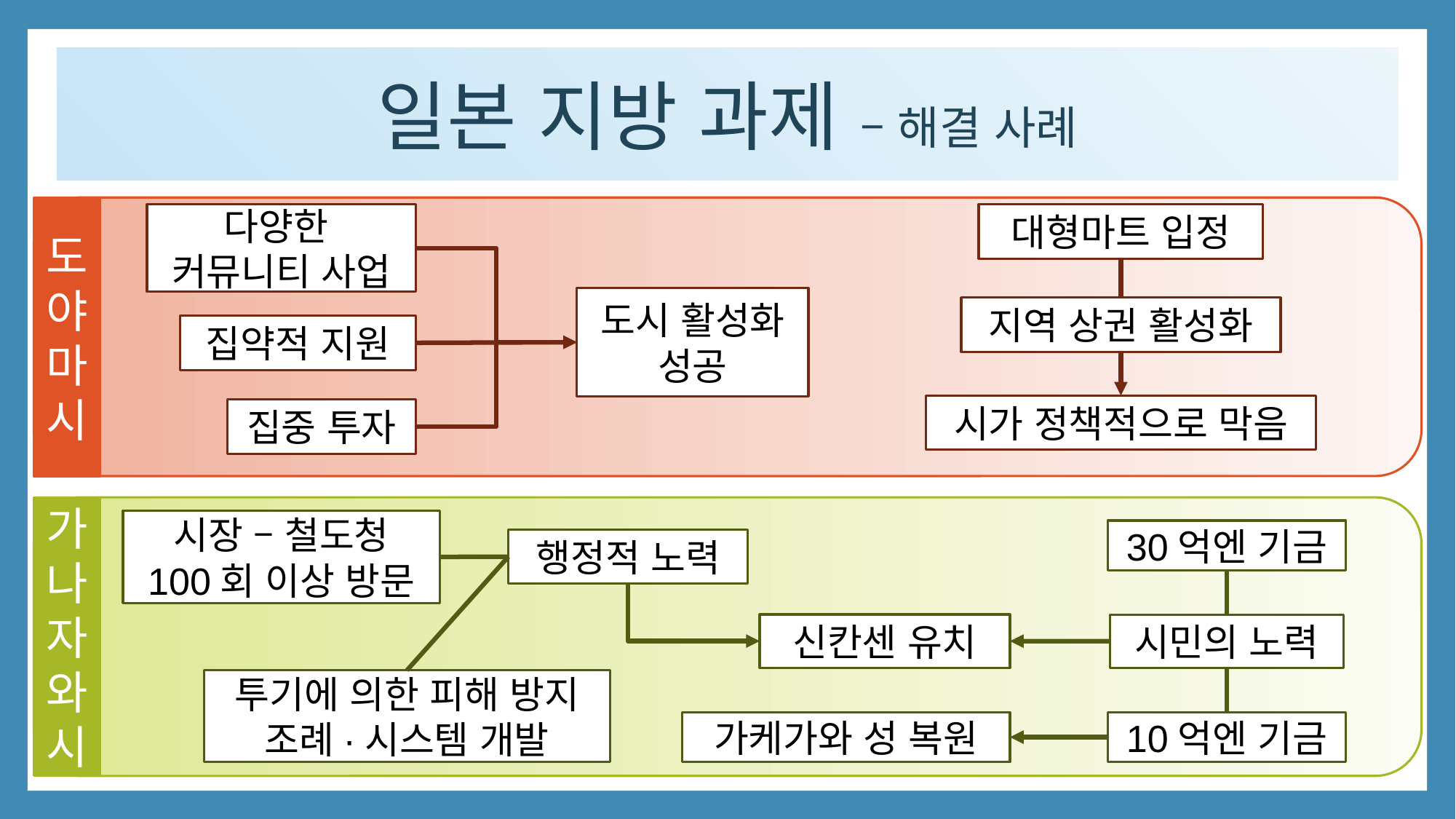

일본 지방 과제 – 해결 사례

도야마시
대형마트 입정
다양한
커뮤니티 사업
도시 활성화 성공
지역 상권 활성화
집약적 지원
시가 정책적으로 막음
집중 투자

가나자와시
시장 – 철도청 100회 이상 방문
30억엔 기금
행정적 노력
신칸센 유치
시민의 노력
투기에 의한 피해 방지 조례·시스템 개발
가케가와 성 복원
10억엔 기금